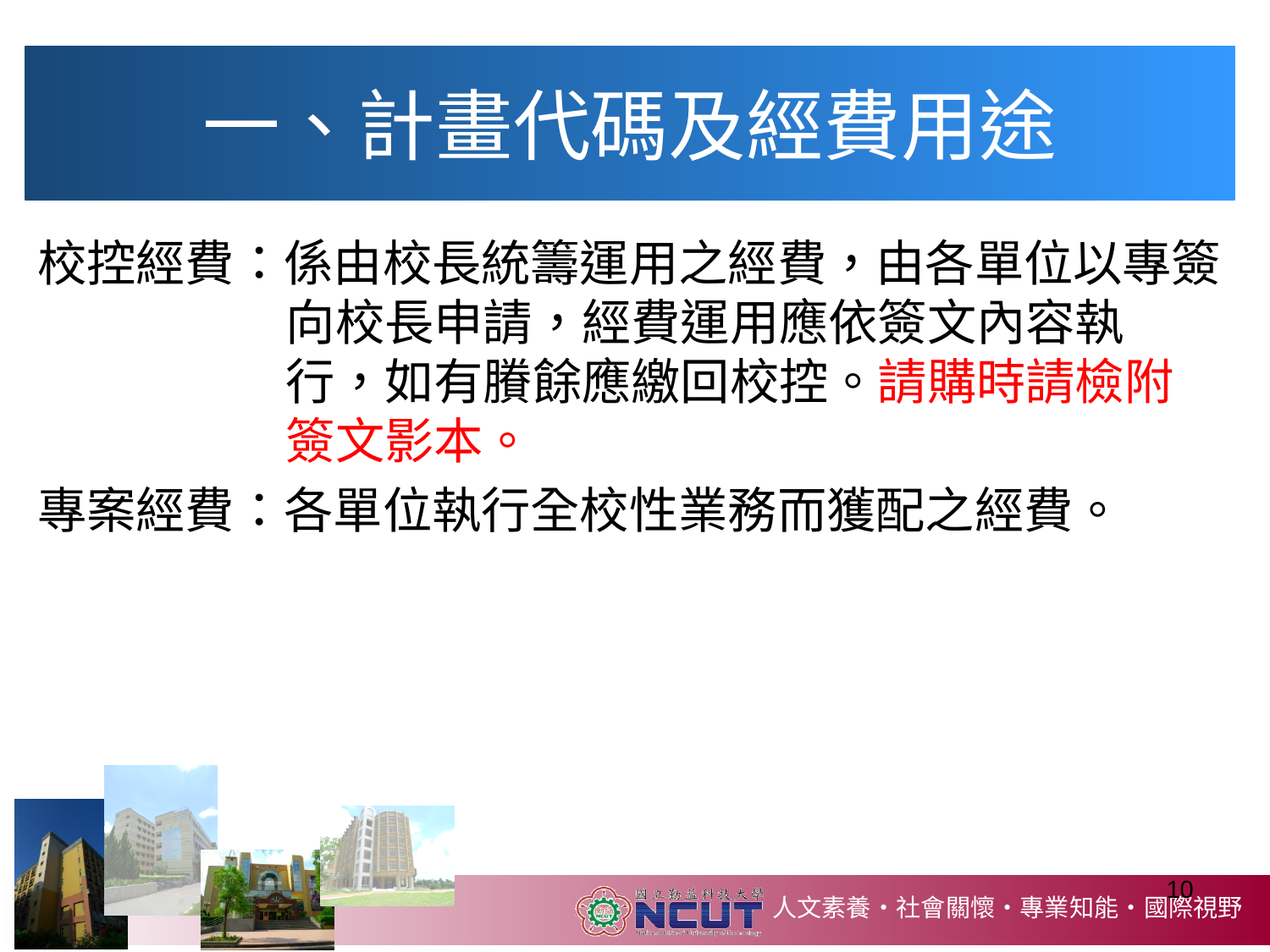

# 一、計畫代碼及經費用途
校控經費：係由校長統籌運用之經費，由各單位以專簽向校長申請，經費運用應依簽文內容執行，如有賸餘應繳回校控。請購時請檢附簽文影本。
專案經費：各單位執行全校性業務而獲配之經費。

10